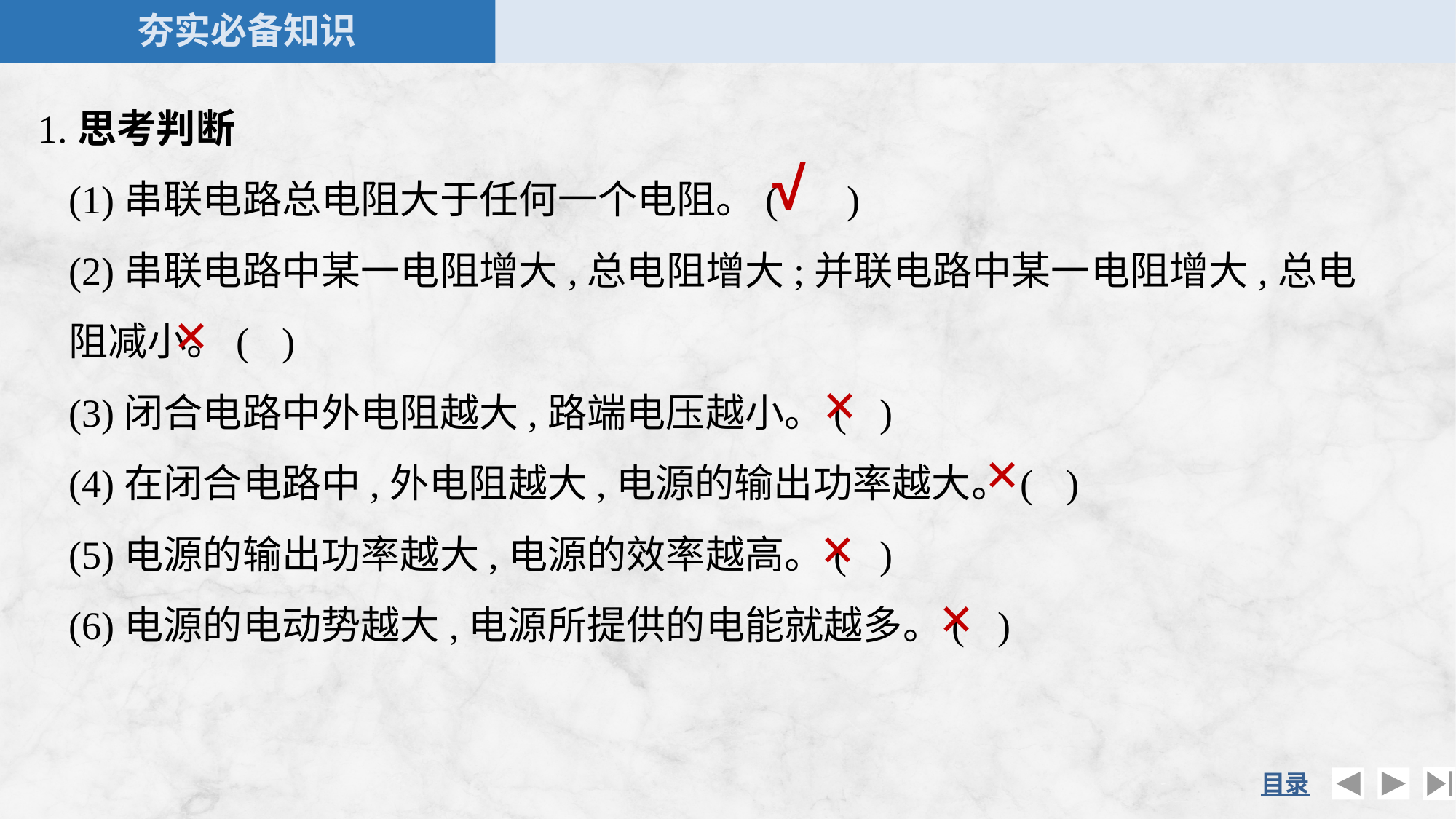

1.思考判断
	(1)串联电路总电阻大于任何一个电阻。(       )
	(2)串联电路中某一电阻增大,总电阻增大;并联电路中某一电阻增大,总电阻减小。(   )
	(3)闭合电路中外电阻越大,路端电压越小。(   )
	(4)在闭合电路中,外电阻越大,电源的输出功率越大。(   )
	(5)电源的输出功率越大,电源的效率越高。(   )
	(6)电源的电动势越大,电源所提供的电能就越多。(   )
√
×
×
×
×
×